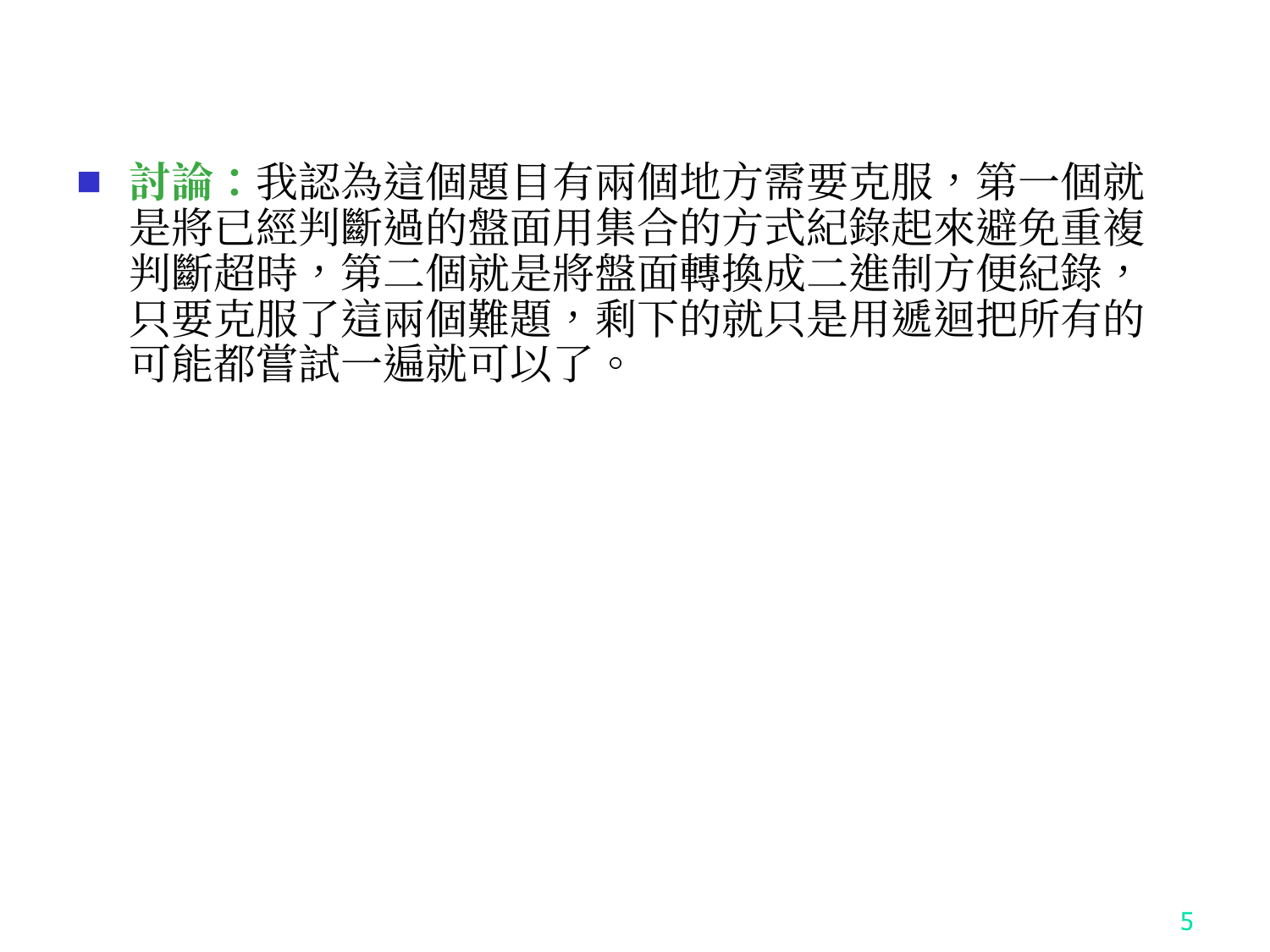

討論：我認為這個題目有兩個地方需要克服，第一個就是將已經判斷過的盤面用集合的方式紀錄起來避免重複判斷超時，第二個就是將盤面轉換成二進制方便紀錄，只要克服了這兩個難題，剩下的就只是用遞迴把所有的可能都嘗試一遍就可以了。
5